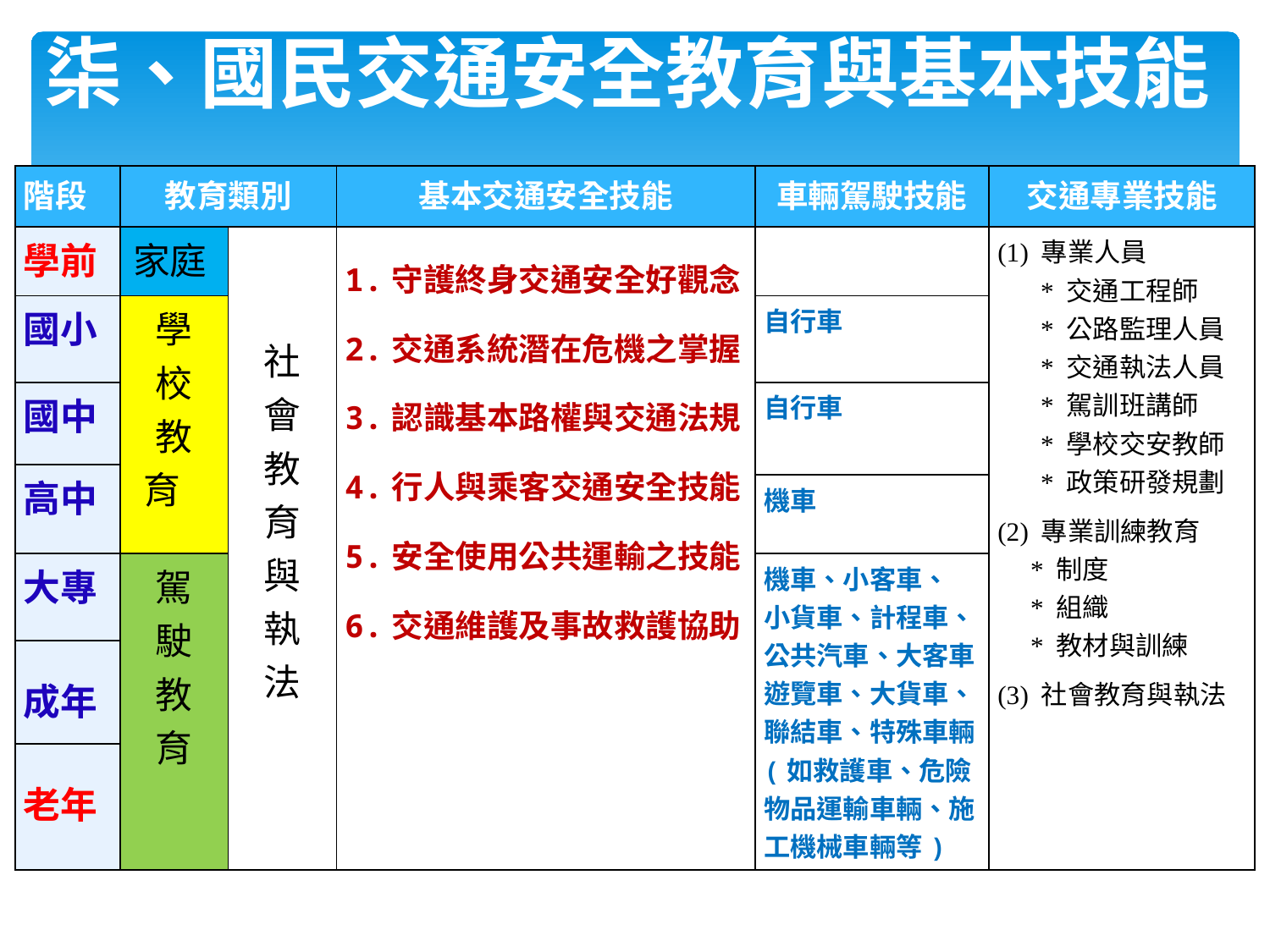

柒、國民交通安全教育與基本技能
| 階段 | 教育類別 |  | 基本交通安全技能 | 車輛駕駛技能 | 交通專業技能 |
| --- | --- | --- | --- | --- | --- |
| 學前 | 家庭 | 社 會 教 育 與 執 法 | 1.守護終身交通安全好觀念 2.交通系統潛在危機之掌握 3.認識基本路權與交通法規 4.行人與乘客交通安全技能 5.安全使用公共運輸之技能 6.交通維護及事故救護協助 |  | (1) 專業人員 \* 交通工程師 \* 公路監理人員 \* 交通執法人員 \* 駕訓班講師 \* 學校交安教師 \* 政策研發規劃 (2) 專業訓練教育 \* 制度 \* 組織 \* 教材與訓練 (3) 社會教育與執法 |
| 國小 | 學 校 教 育 |  |  | 自行車 |  |
| 國中 |  |  |  | 自行車 |  |
| 高中 |  |  |  |  |  |
|  |  |  |  | 機車 |  |
| 大專 | 駕 駛 教 育 |  |  | 機車、小客車、 小貨車、計程車、 公共汽車、大客車遊覽車、大貨車、聯結車、特殊車輛(如救護車、危險物品運輸車輛、施工機械車輛等) |  |
| 成年 |  |  |  |  |  |
| 老年 |  |  |  |  |  |